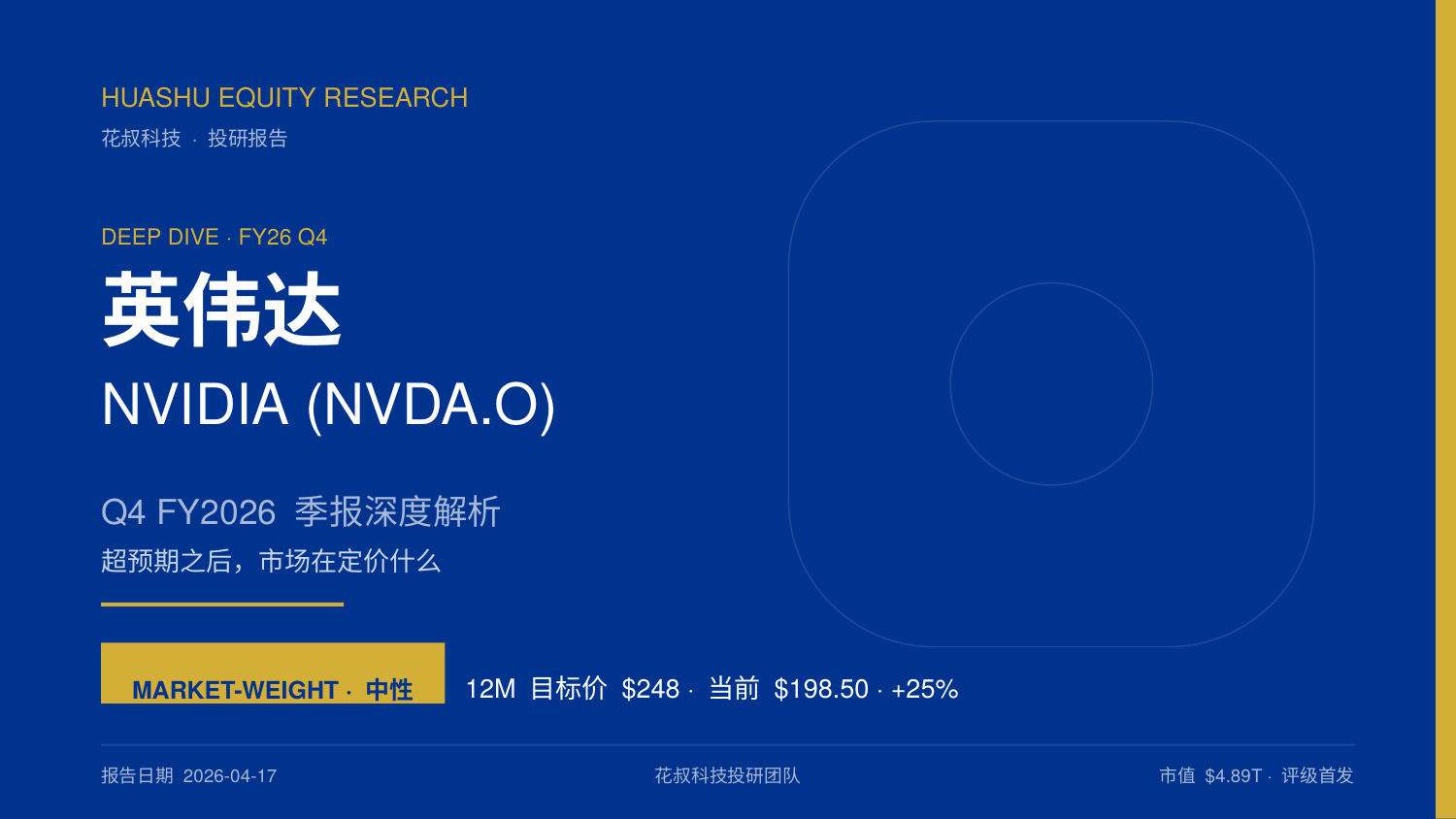

HUASHU EQUITY RESEARCH

花叔科技 · 投研报告
DEEP DIVE · FY26 Q4
英伟达

NVIDIA (NVDA.O)
Q4 FY2026 季报深度解析
超预期之后，市场在定价什么

MARKET-WEIGHT · 中性

12M 目标价 $248 · 当前 $198.50 · +25%

报告日期 2026-04-17
花叔科技投研团队
市值 $4.89T · 评级首发